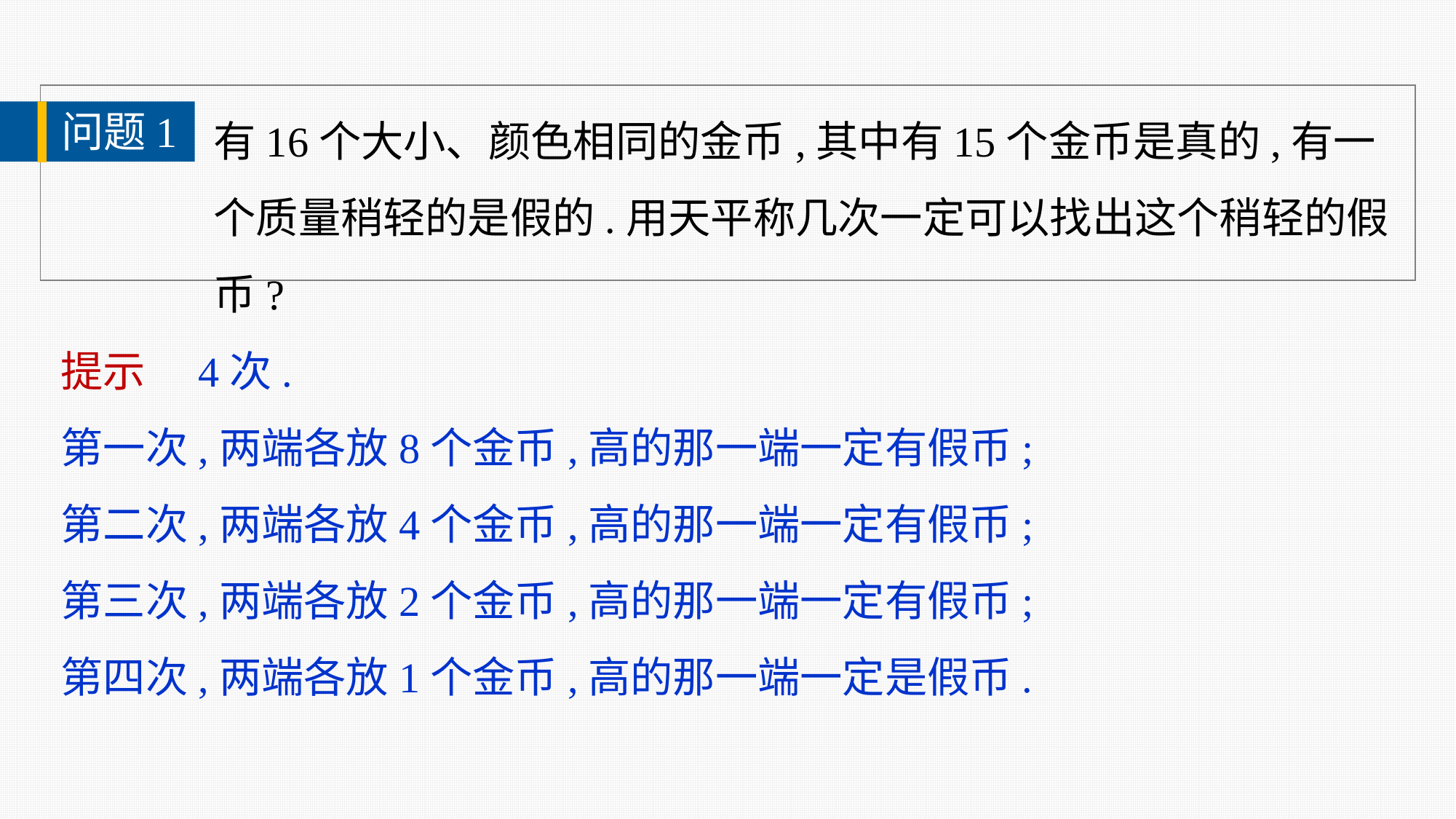

有16个大小、颜色相同的金币,其中有15个金币是真的,有一个质量稍轻的是假的.用天平称几次一定可以找出这个稍轻的假币?

问题1

提示　4次.
第一次,两端各放8个金币,高的那一端一定有假币;
第二次,两端各放4个金币,高的那一端一定有假币;
第三次,两端各放2个金币,高的那一端一定有假币;
第四次,两端各放1个金币,高的那一端一定是假币.